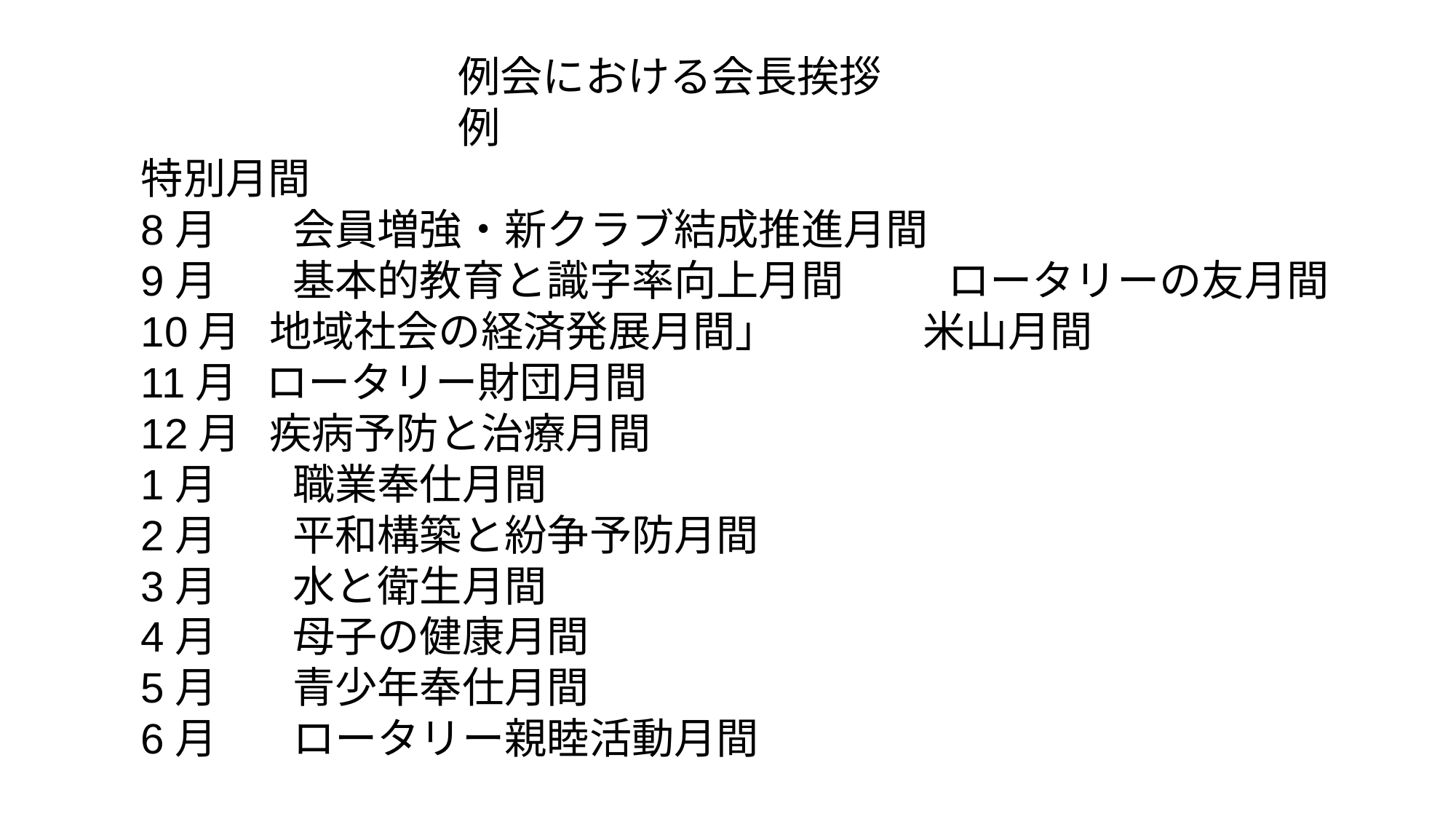

例会における会長挨拶　例
特別月間
8月	　会員増強・新クラブ結成推進月間
9月	　基本的教育と識字率向上月間	　ロータリーの友月間
10月   地域社会の経済発展月間」	　　　米山月間
11月   ロータリー財団月間
12月   疾病予防と治療月間
1月	　職業奉仕月間
2月	　平和構築と紛争予防月間
3月	　水と衛生月間
4月	　母子の健康月間
5月	　青少年奉仕月間
6月	　ロータリー親睦活動月間